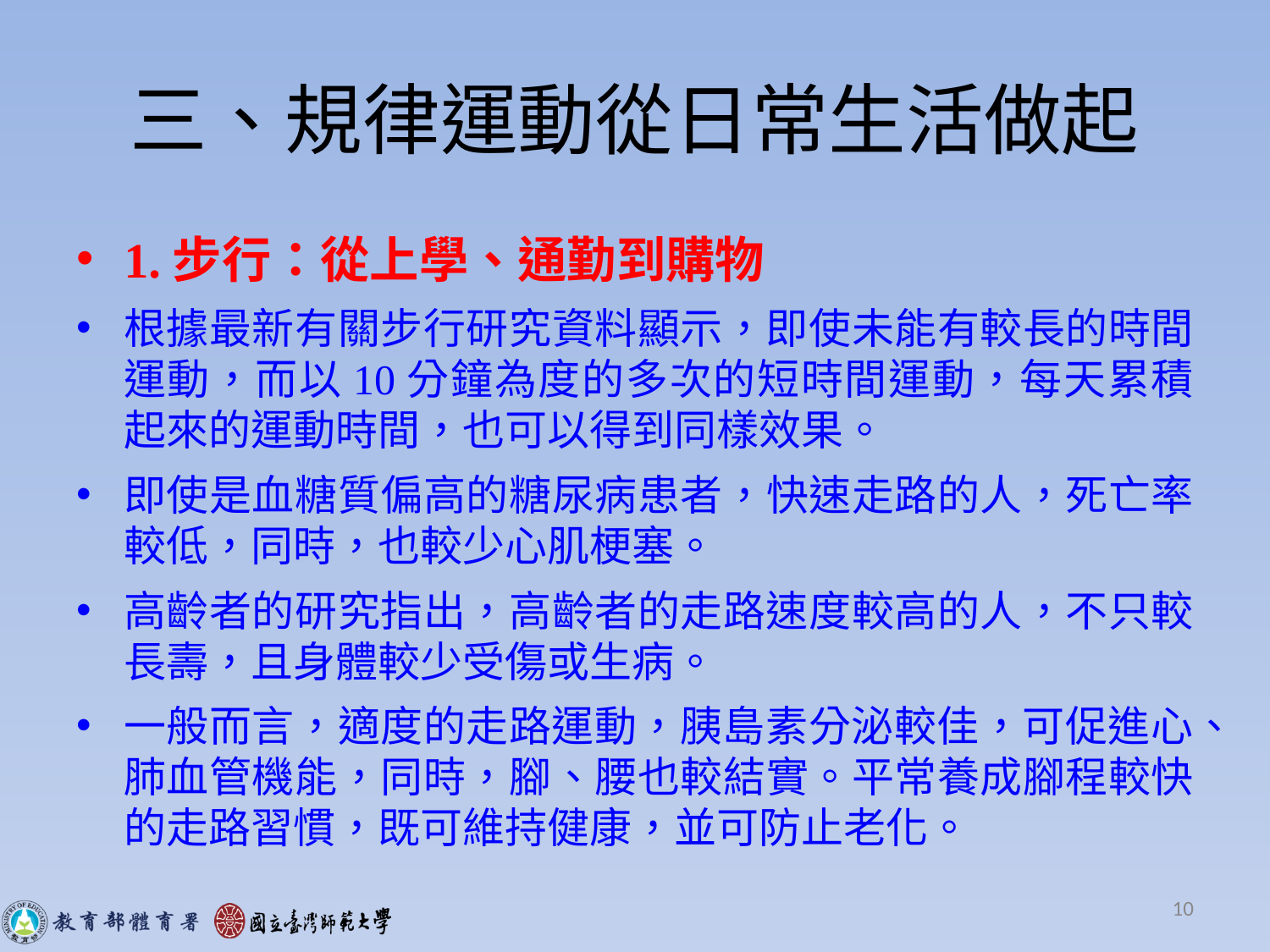

# 三、規律運動從日常生活做起
1.步行：從上學、通勤到購物
根據最新有關步行研究資料顯示，即使未能有較長的時間運動，而以10分鐘為度的多次的短時間運動，每天累積起來的運動時間，也可以得到同樣效果。
即使是血糖質偏高的糖尿病患者，快速走路的人，死亡率較低，同時，也較少心肌梗塞。
高齡者的研究指出，高齡者的走路速度較高的人，不只較長壽，且身體較少受傷或生病。
一般而言，適度的走路運動，胰島素分泌較佳，可促進心、肺血管機能，同時，腳、腰也較結實。平常養成腳程較快的走路習慣，既可維持健康，並可防止老化。
10